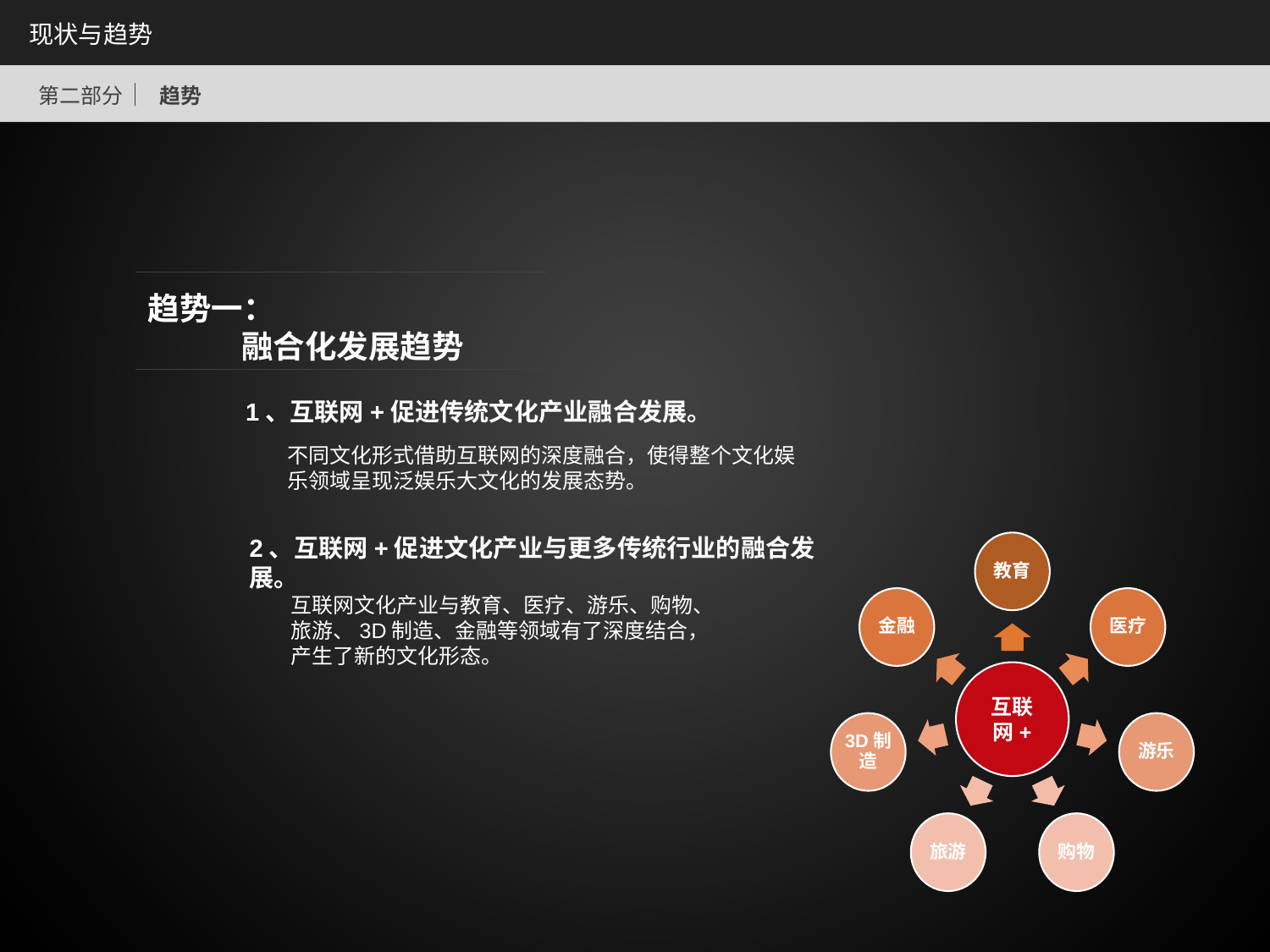

现状与趋势

第二部分
趋势
趋势一：
融合化发展趋势
1、互联网+促进传统文化产业融合发展。
不同文化形式借助互联网的深度融合，使得整个文化娱乐领域呈现泛娱乐大文化的发展态势。
互联
网+

教育

医疗

游乐

购物

旅游

3D制造

金融
2、互联网+促进文化产业与更多传统行业的融合发展。
互联网文化产业与教育、医疗、游乐、购物、旅游、3D制造、金融等领域有了深度结合，产生了新的文化形态。